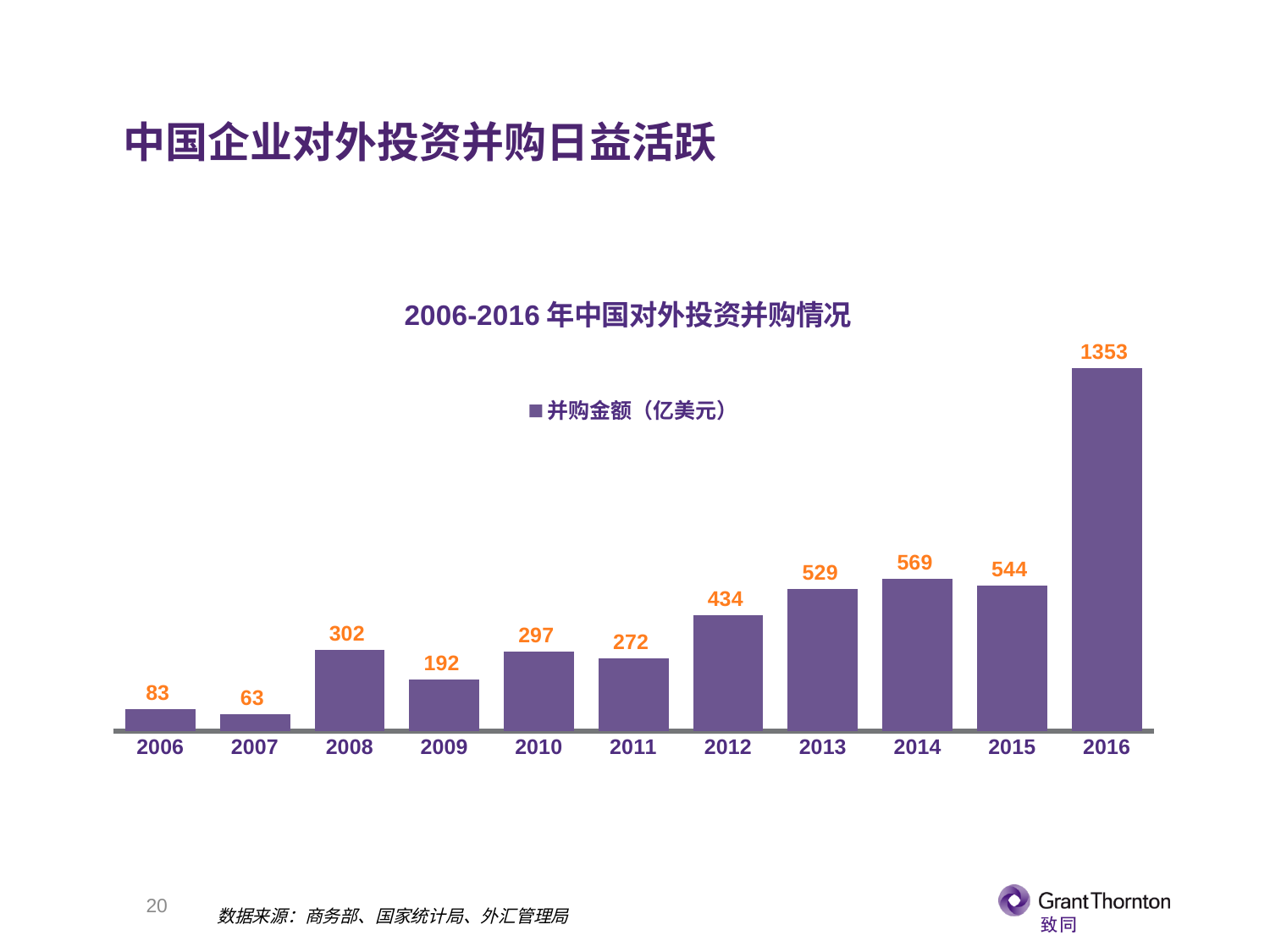

中国企业对外投资并购日益活跃

### Chart: 2006-2016年中国对外投资并购情况

| Category | 并购金额（亿美元） |
|---|---|
| 2006 | 82.5 |
| 2007 | 63.0 |
| 2008 | 302.0 |
| 2009 | 192.0 |
| 2010 | 297.0 |
| 2011 | 272.0 |
| 2012 | 434.0 |
| 2013 | 529.0 |
| 2014 | 569.0 |
| 2015 | 544.4 |
| 2016 | 1353.3 |
20
数据来源：商务部、国家统计局、外汇管理局